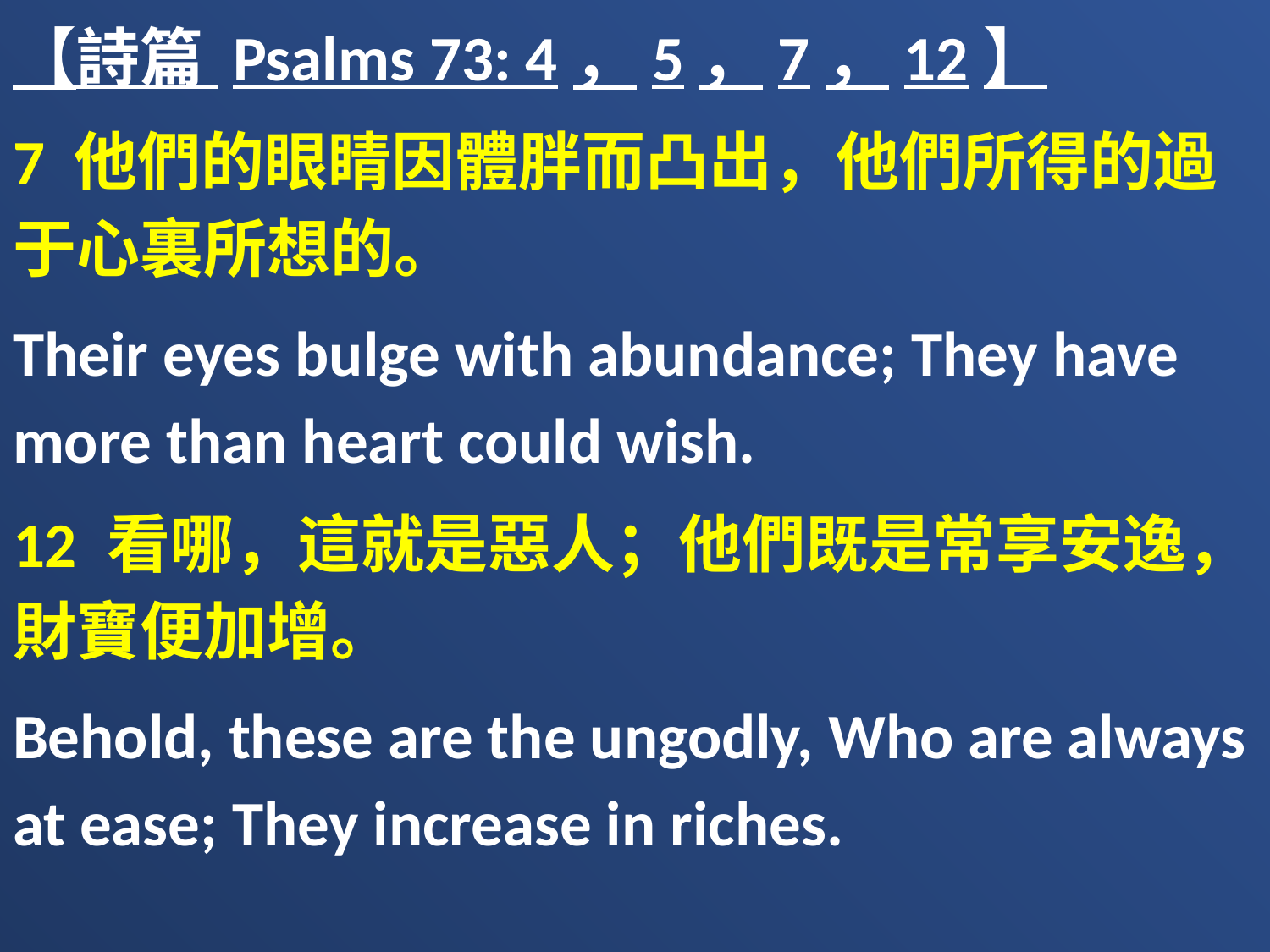

【詩篇 Psalms 73: 4，5，7，12】
7 他們的眼睛因體胖而凸出，他們所得的過于心裏所想的。
Their eyes bulge with abundance; They have more than heart could wish.
12 看哪，這就是惡人；他們既是常享安逸，財寶便加增。
Behold, these are the ungodly, Who are always at ease; They increase in riches.